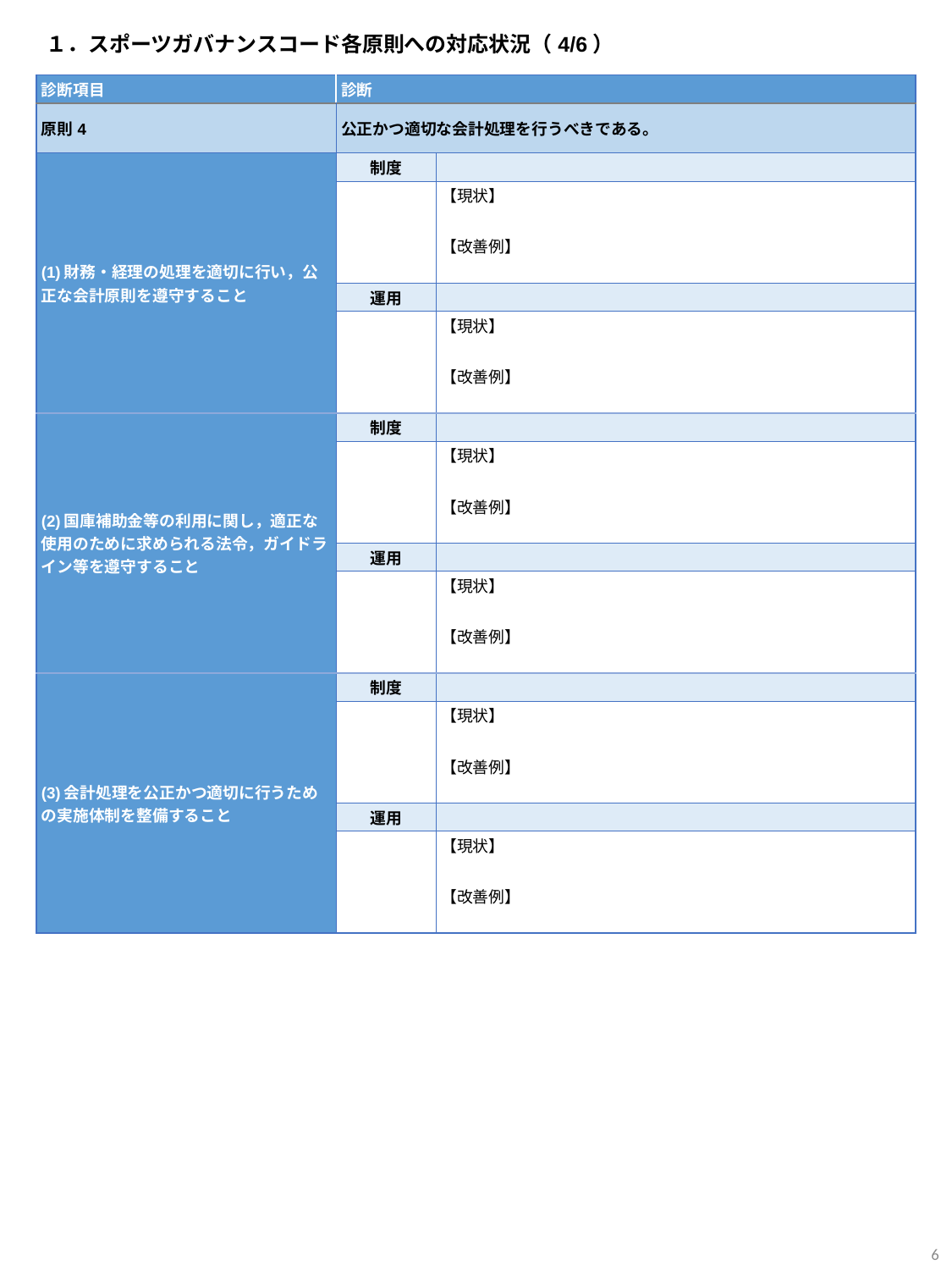

１．スポーツガバナンスコード各原則への対応状況（4/6）
| 診断項目 | 診断 |  |
| --- | --- | --- |
| 原則4 | 公正かつ適切な会計処理を行うべきである。 |  |
| (1)財務・経理の処理を適切に行い，公正な会計原則を遵守すること | 制度 |  |
|  |  | 【現状】 |
|  |  |  |
|  |  | 【改善例】 |
|  |  |  |
|  | 運用 |  |
|  |  | 【現状】 |
|  |  |  |
|  |  | 【改善例】 |
|  |  |  |
| (2)国庫補助金等の利用に関し，適正な使用のために求められる法令，ガイドライン等を遵守すること | 制度 |  |
|  |  | 【現状】 |
|  |  |  |
|  |  | 【改善例】 |
|  |  |  |
|  | 運用 |  |
|  |  | 【現状】 |
|  |  |  |
|  |  | 【改善例】 |
|  |  |  |
| (3)会計処理を公正かつ適切に行うための実施体制を整備すること | 制度 |  |
|  |  | 【現状】 |
|  |  |  |
|  |  | 【改善例】 |
|  |  |  |
|  | 運用 |  |
|  |  | 【現状】 |
|  |  |  |
|  |  | 【改善例】 |
|  |  |  |
6